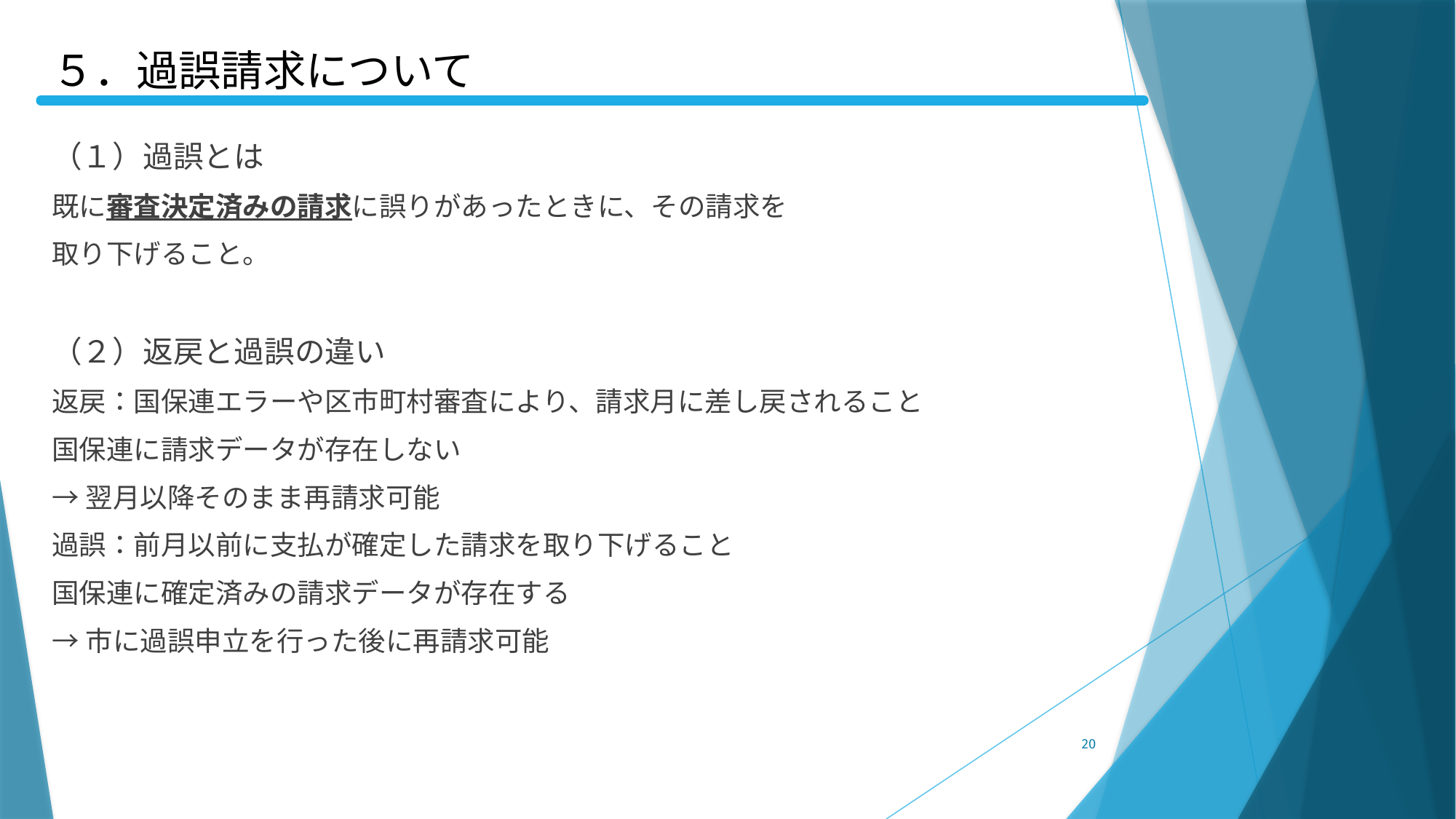

５．過誤請求について
（１）過誤とは
既に審査決定済みの請求に誤りがあったときに、その請求を
取り下げること。

（２）返戻と過誤の違い
返戻：国保連エラーや区市町村審査により、請求月に差し戻されること
国保連に請求データが存在しない
→翌月以降そのまま再請求可能
過誤：前月以前に支払が確定した請求を取り下げること
国保連に確定済みの請求データが存在する
→市に過誤申立を行った後に再請求可能

20